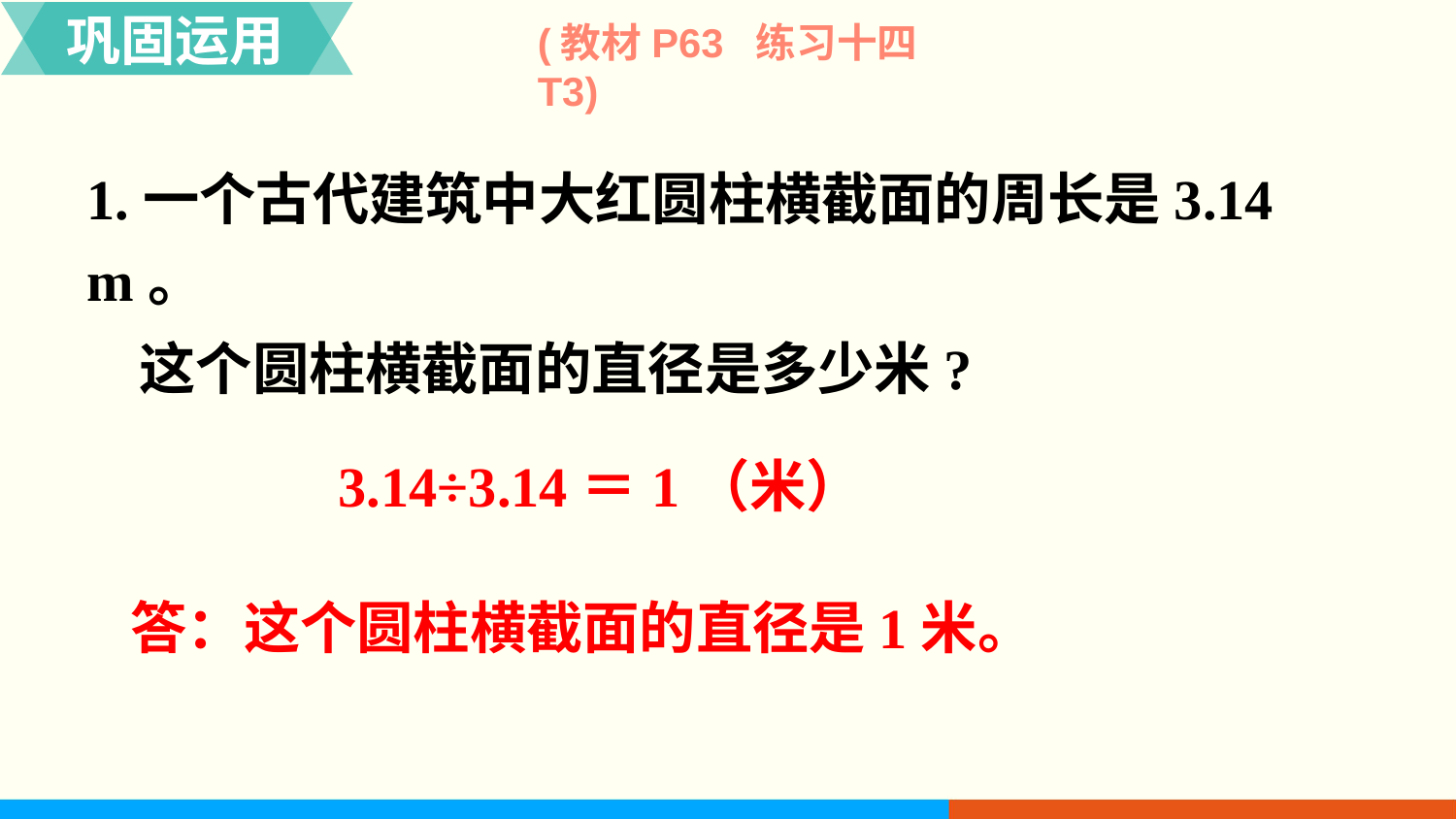

巩固运用

(教材P63  练习十四T3)
1.一个古代建筑中大红圆柱横截面的周长是3.14 m。
   这个圆柱横截面的直径是多少米?
3.14÷3.14＝1（米）
答：这个圆柱横截面的直径是1米。